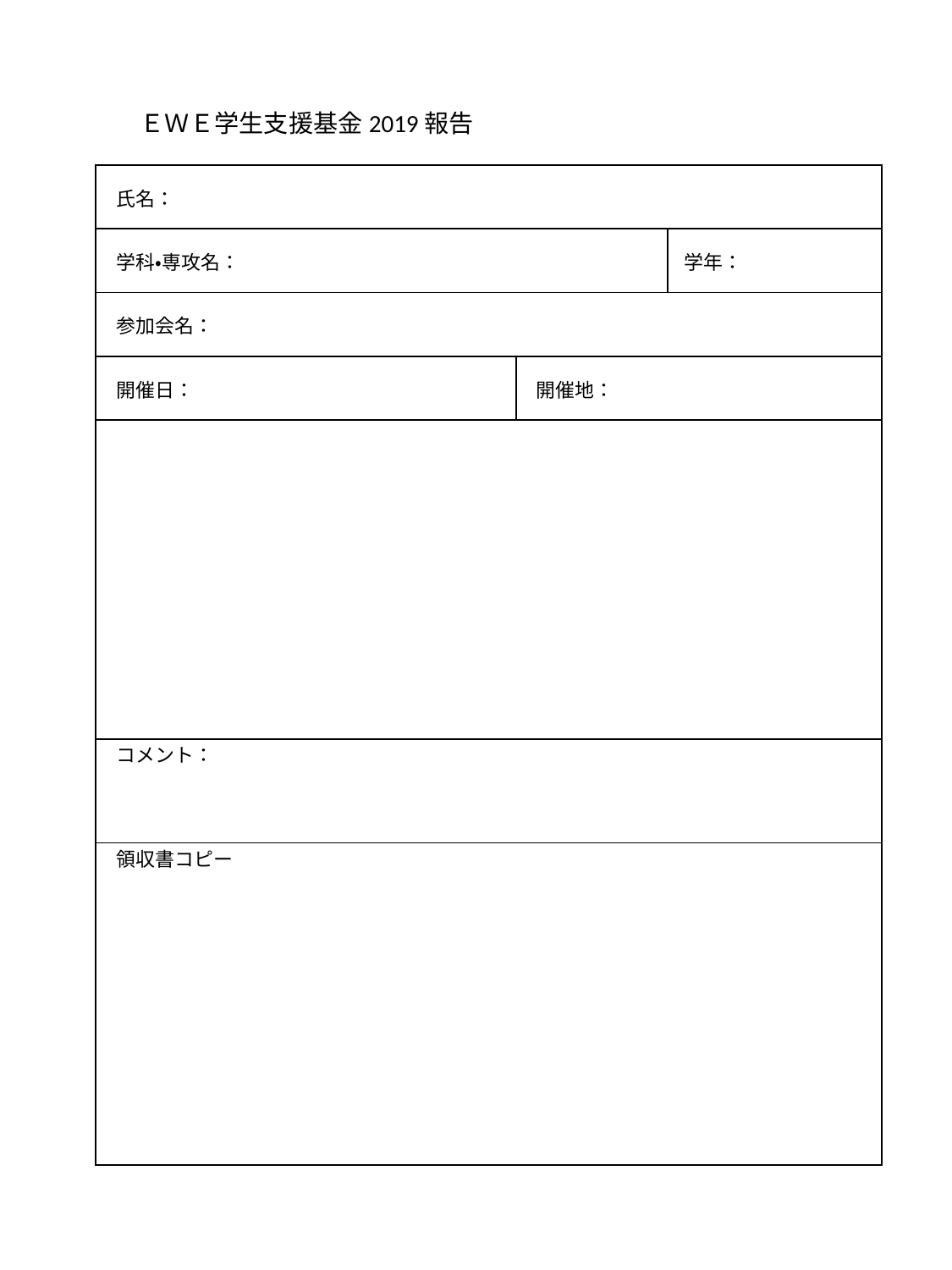

ＥＷＥ学生支援基金2019報告
| 氏名： |  |  |
| --- | --- | --- |
| 学科・専攻名： |  | 学年： |
| 参加会名： |  |  |
| 開催日： | 開催地： |  |
|  |  |  |
| コメント： |  |  |
| 領収書コピー |  |  |